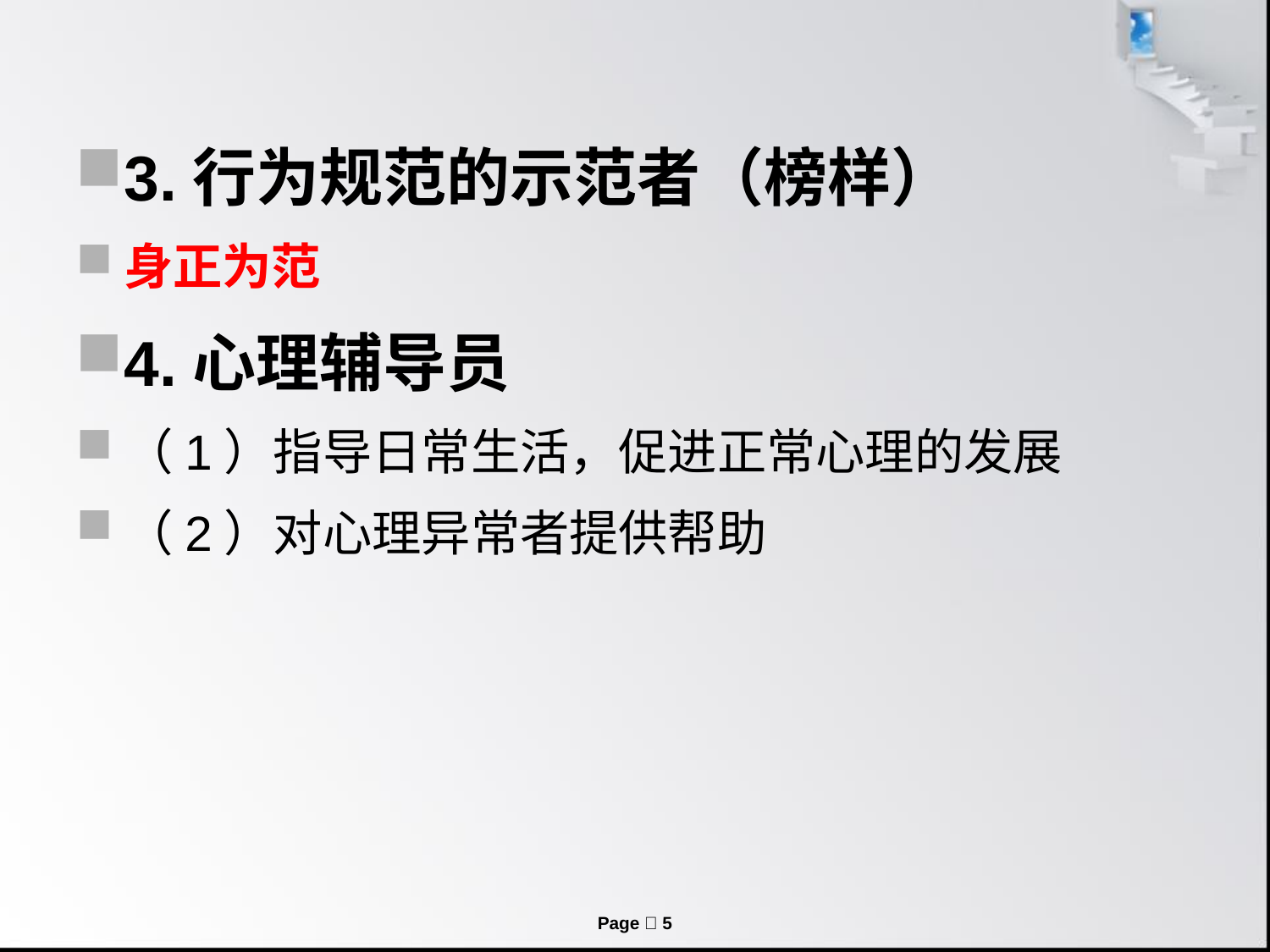

3.行为规范的示范者（榜样）
身正为范
4.心理辅导员
（1）指导日常生活，促进正常心理的发展
（2）对心理异常者提供帮助